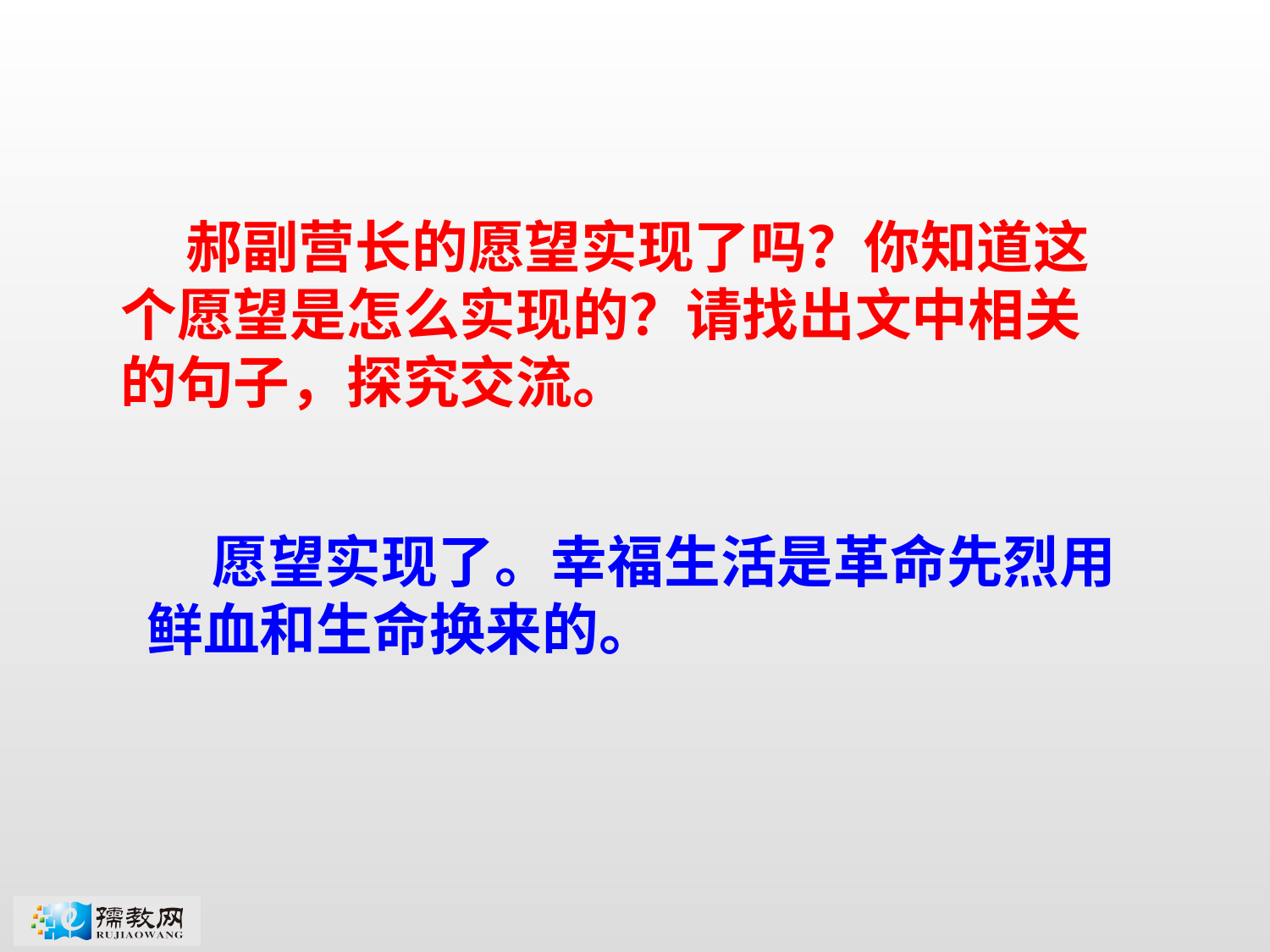

郝副营长的愿望实现了吗？你知道这个愿望是怎么实现的？请找出文中相关的句子，探究交流。
    愿望实现了。幸福生活是革命先烈用鲜血和生命换来的。